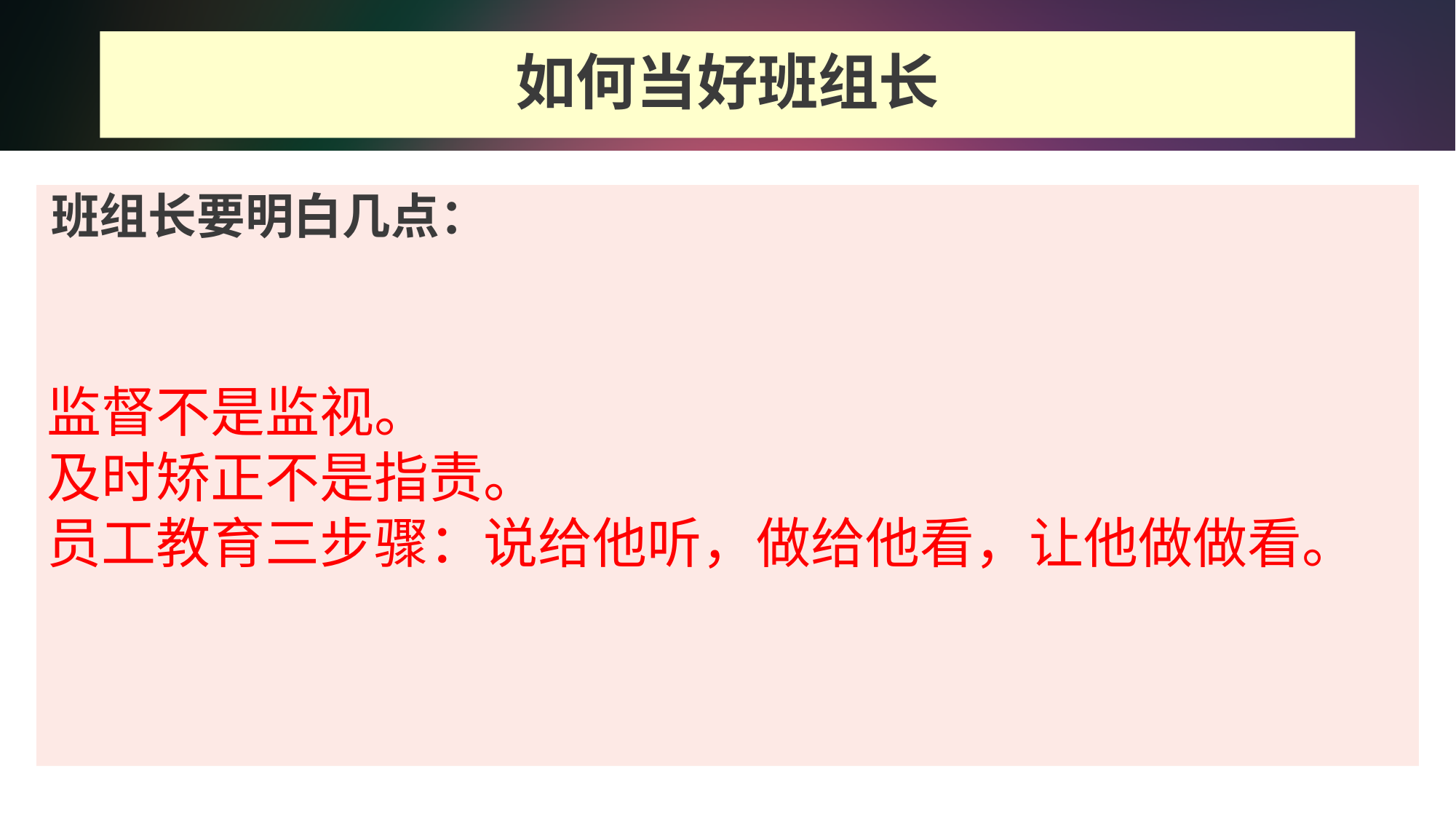

如何当好班组长
监督不是监视。
及时矫正不是指责。
员工教育三步骤：说给他听，做给他看，让他做做看。
班组长要明白几点：